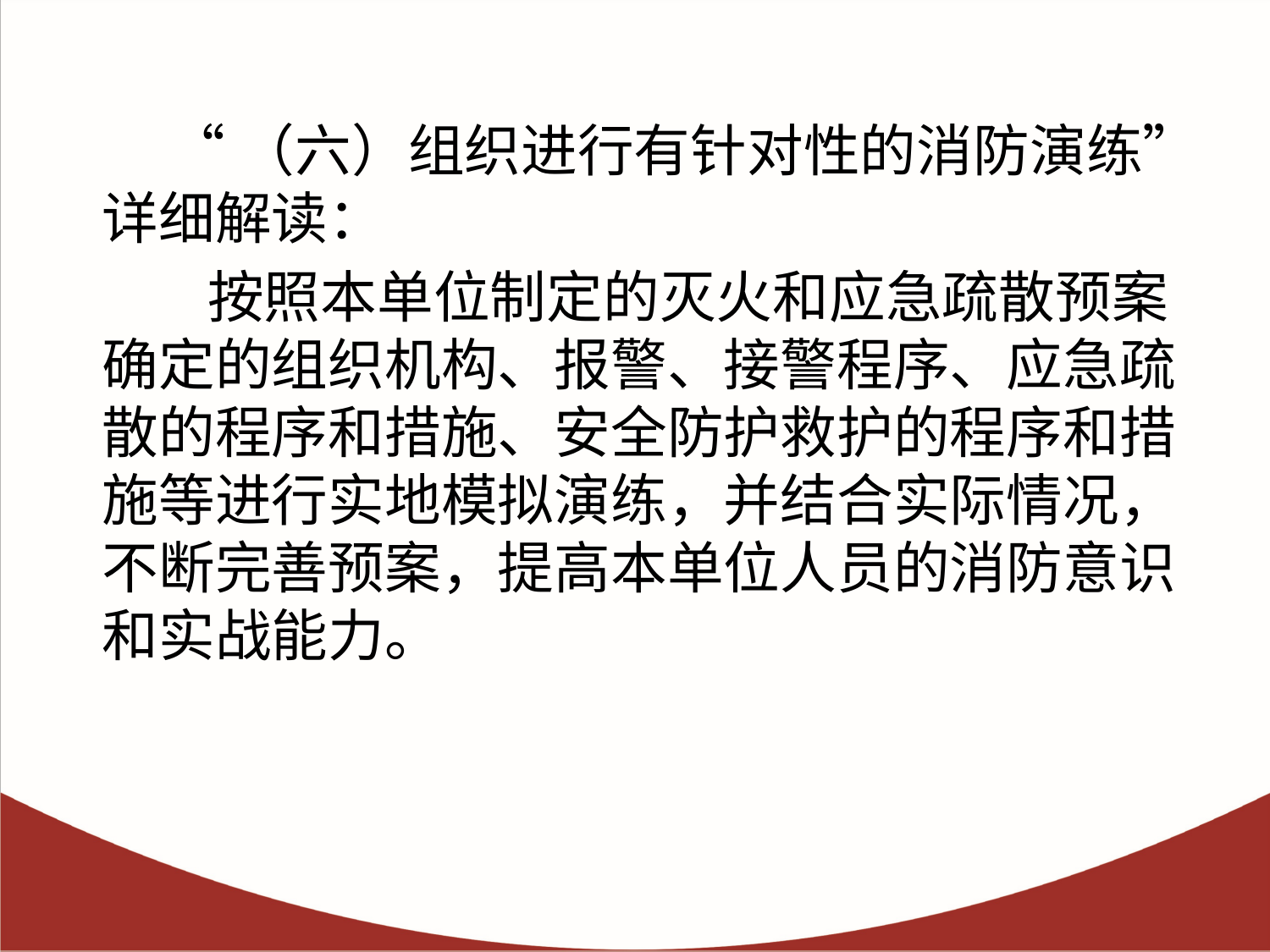

“（六）组织进行有针对性的消防演练” 详细解读：
           按照本单位制定的灭火和应急疏散预案确定的组织机构、报警、接警程序、应急疏散的程序和措施、安全防护救护的程序和措施等进行实地模拟演练，并结合实际情况，不断完善预案，提高本单位人员的消防意识和实战能力。